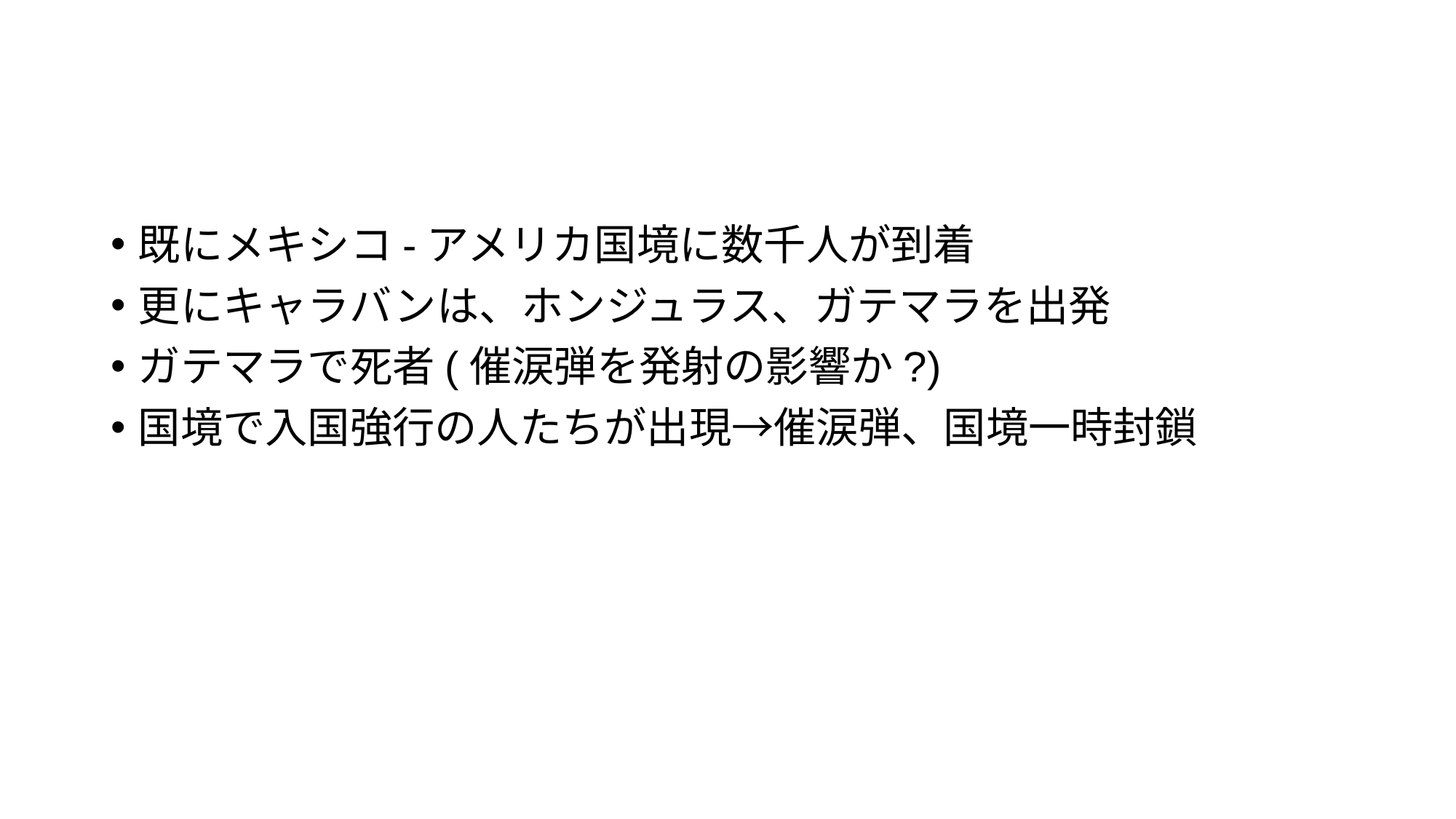

#
既にメキシコ-アメリカ国境に数千人が到着
更にキャラバンは、ホンジュラス、ガテマラを出発
ガテマラで死者(催涙弾を発射の影響か?)
国境で入国強行の人たちが出現→催涙弾、国境一時封鎖